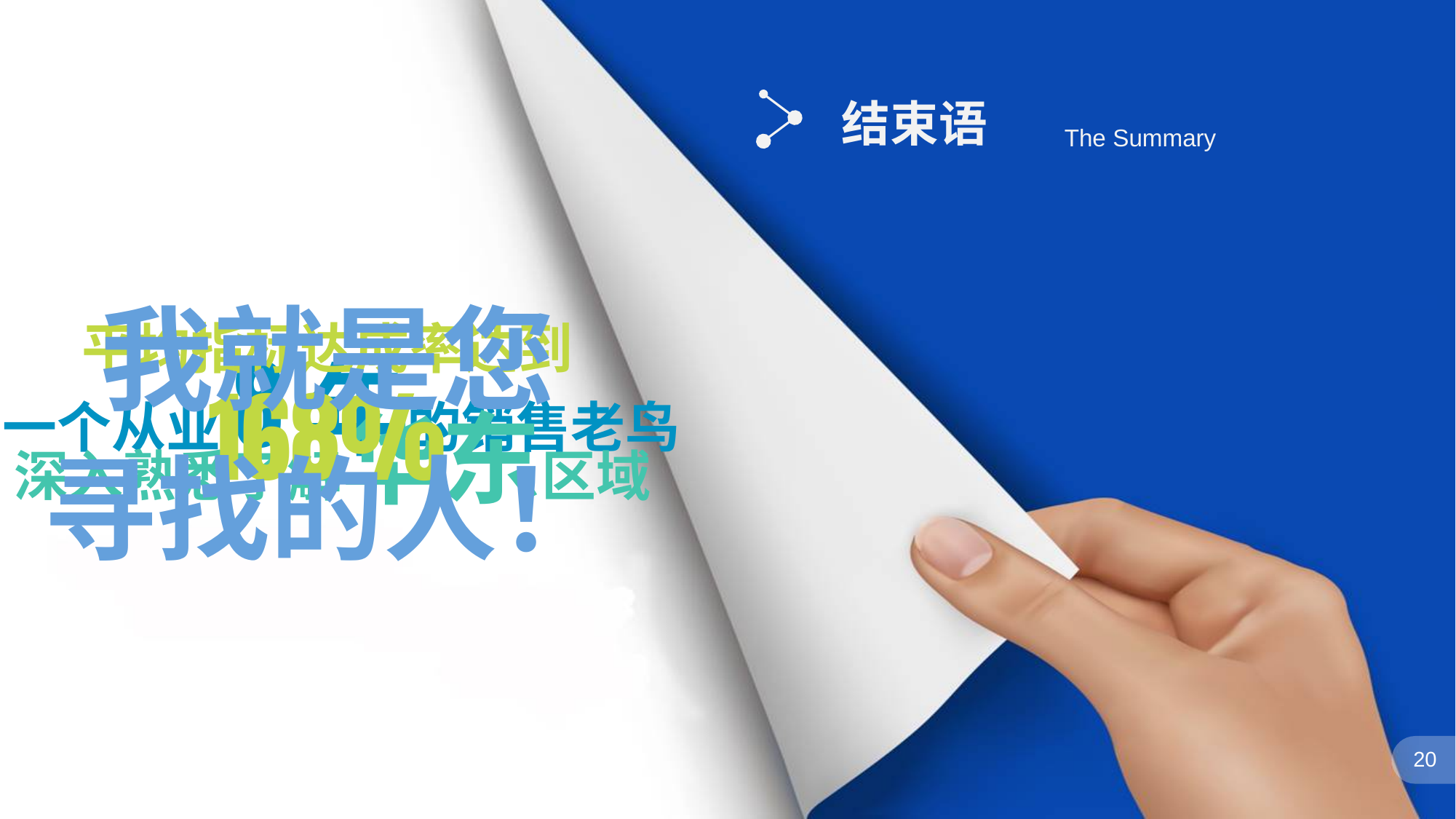

结束语
The Summary
我就是您
寻找的人！
平均指标达成率达到
168%
一个从业8年的销售老鸟
深入熟悉了解华东区域